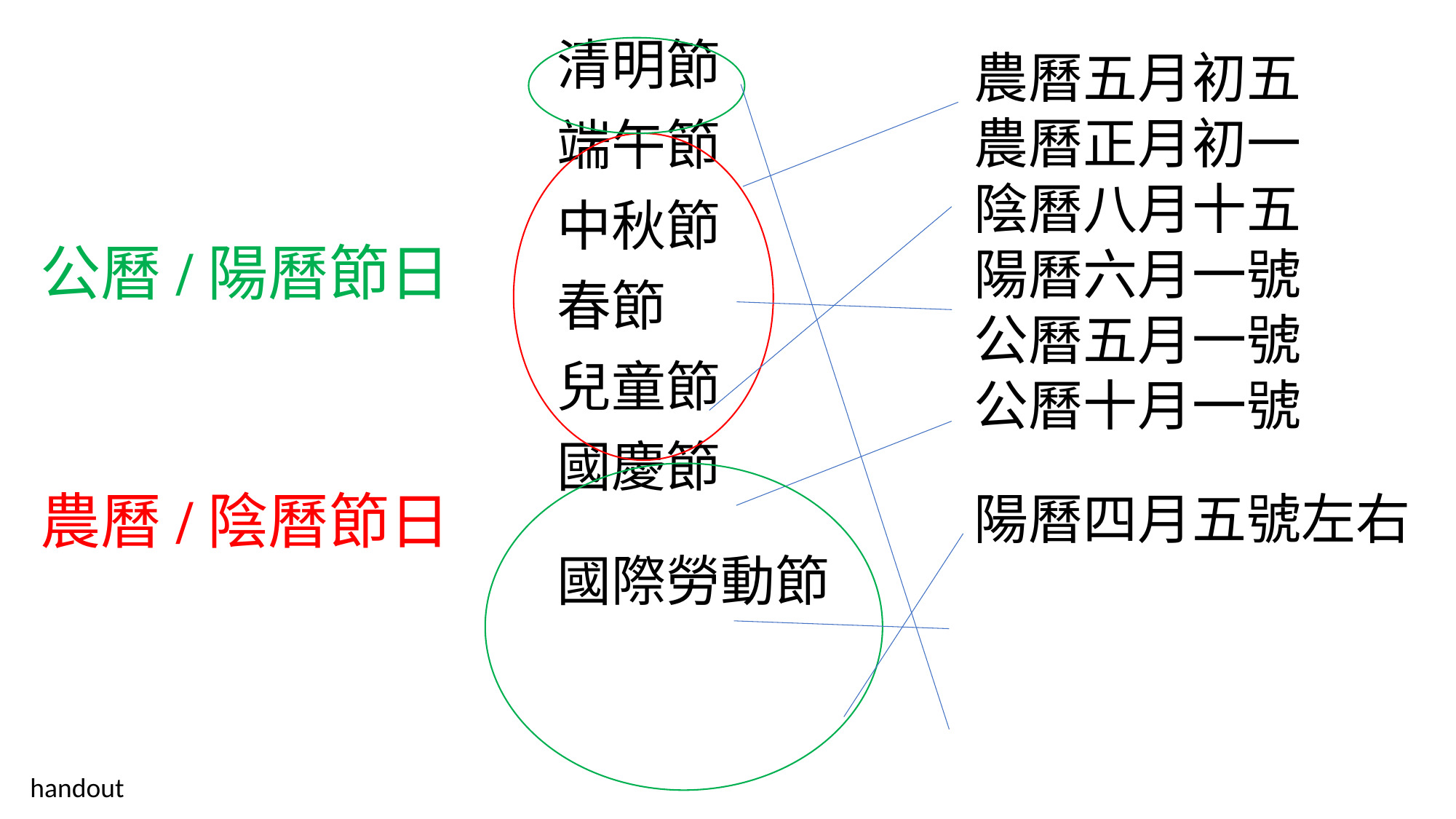

清明節
端午節
中秋節
春節
兒童節
國慶節
國際勞動節

農曆五月初五
農曆正月初一
陰曆八月十五
陽曆六月一號
公曆五月一號
公曆十月一號
陽曆四月五號左右

公曆/陽曆節日

農曆/陰曆節日

handout